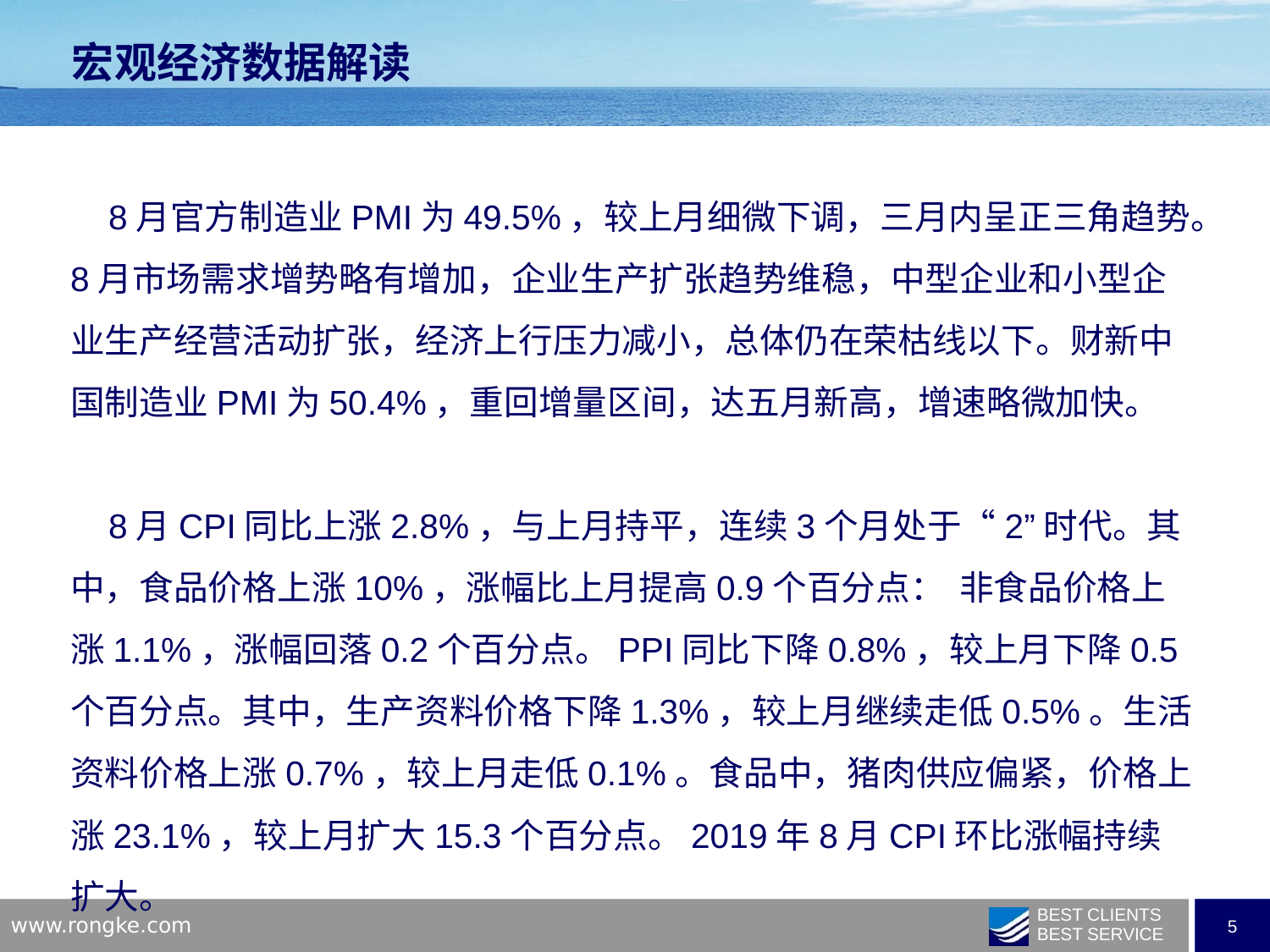

宏观经济数据解读

    8月官方制造业PMI为49.5%，较上月细微下调，三月内呈正三角趋势。8月市场需求增势略有增加，企业生产扩张趋势维稳，中型企业和小型企业生产经营活动扩张，经济上行压力减小，总体仍在荣枯线以下。财新中国制造业PMI为50.4%，重回增量区间，达五月新高，增速略微加快。

    8月CPI同比上涨2.8%，与上月持平，连续3个月处于“2”时代。其中，食品价格上涨10%，涨幅比上月提高0.9个百分点：	非食品价格上涨1.1%，涨幅回落0.2个百分点。PPI同比下降0.8%，较上月下降0.5个百分点。其中，生产资料价格下降1.3%，较上月继续走低0.5%。生活资料价格上涨0.7%，较上月走低0.1%。食品中，猪肉供应偏紧，价格上涨23.1%，较上月扩大15.3个百分点。2019年8月CPI环比涨幅持续扩大。